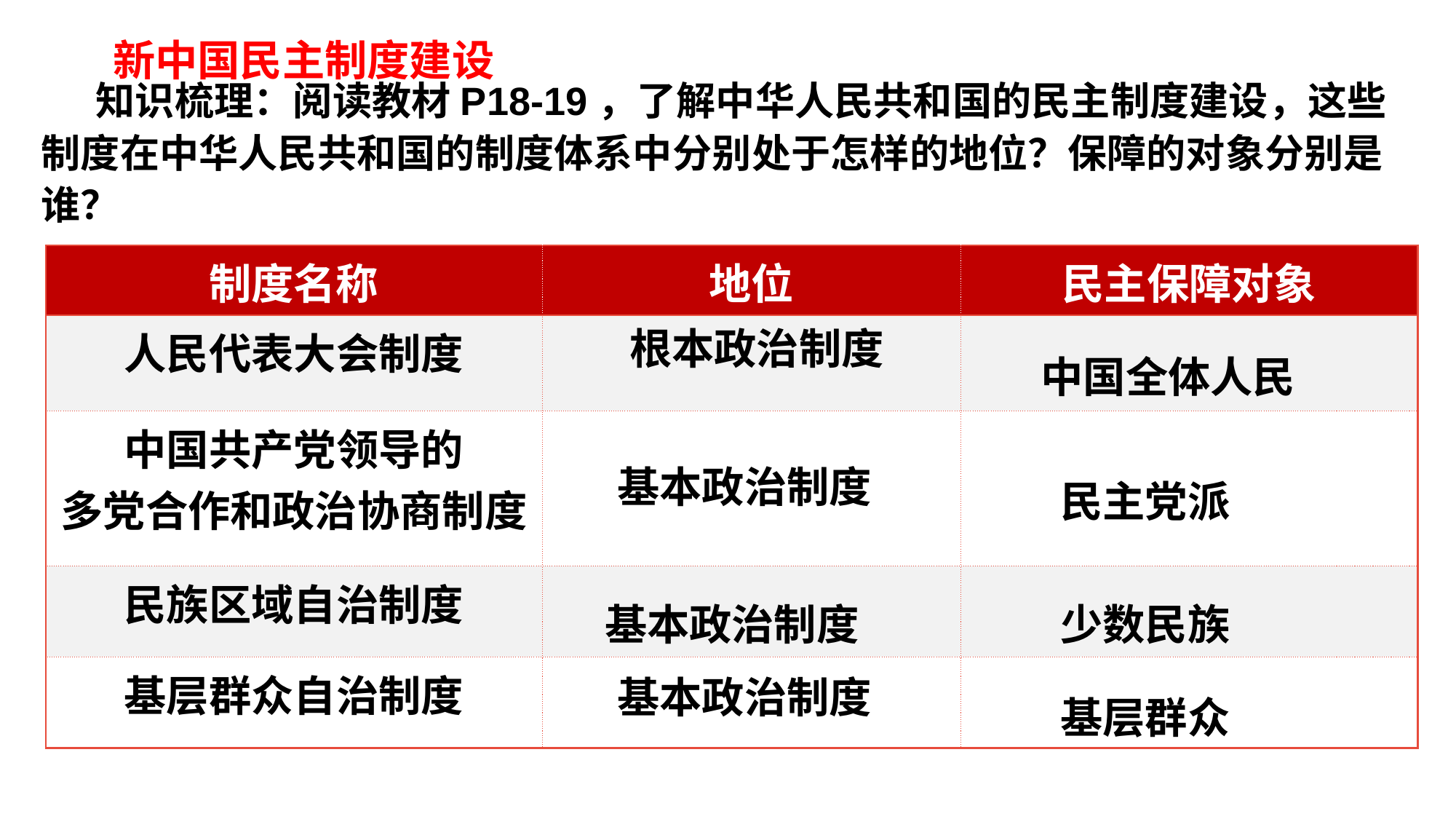

新中国民主制度建设
知识梳理：阅读教材P18-19，了解中华人民共和国的民主制度建设，这些制度在中华人民共和国的制度体系中分别处于怎样的地位？保障的对象分别是谁？
| 制度名称 | 地位 | 民主保障对象 |
| --- | --- | --- |
| 人民代表大会制度 |  |  |
| 中国共产党领导的 多党合作和政治协商制度 |  |  |
| 民族区域自治制度 |  |  |
| 基层群众自治制度 |  |  |
根本政治制度
中国全体人民
基本政治制度
民主党派
基本政治制度
少数民族
基本政治制度
基层群众